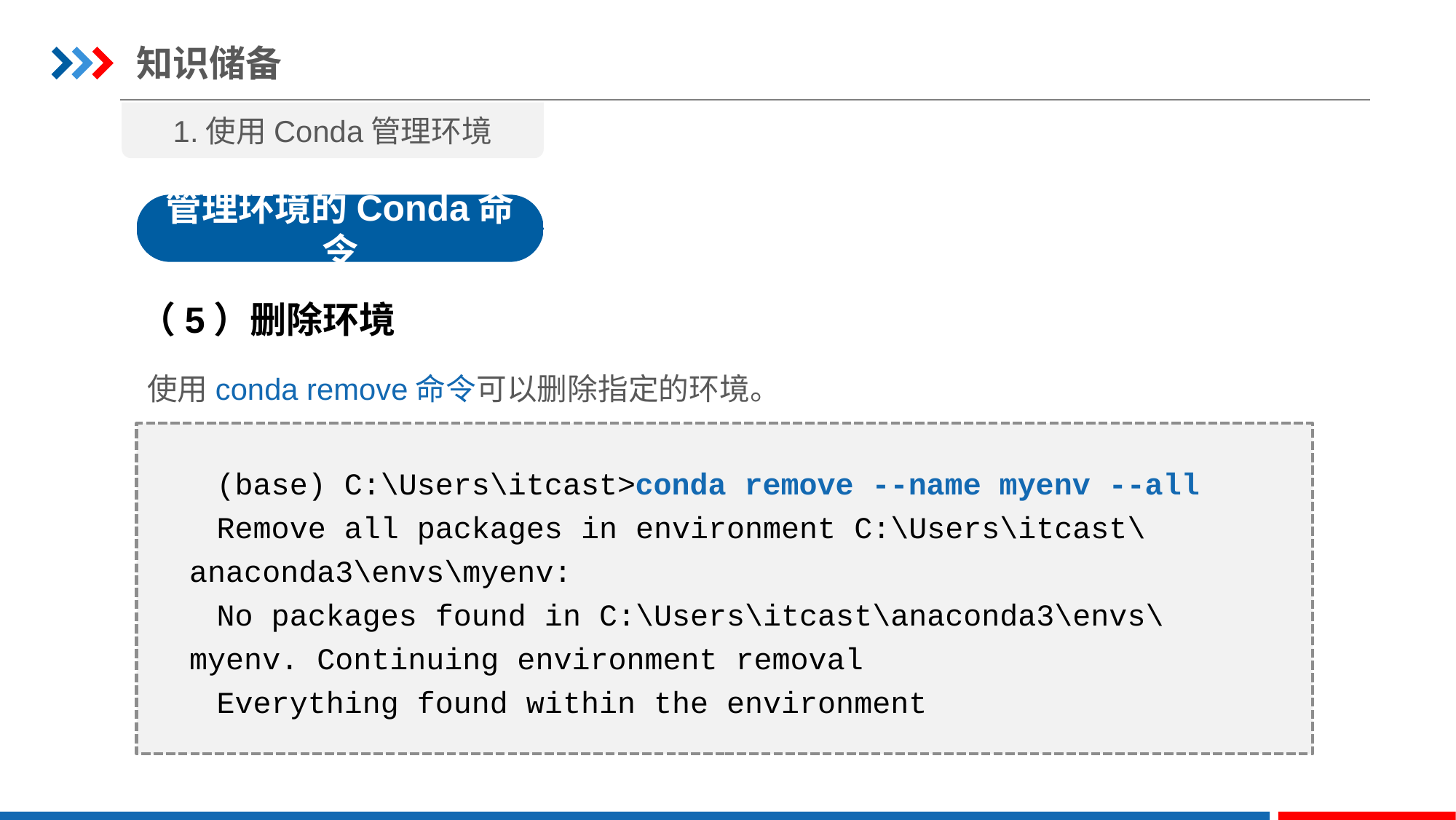

知识储备

1.使用Conda管理环境
管理环境的Conda命令
（5）删除环境
使用conda remove命令可以删除指定的环境。

(base) C:\Users\itcast>conda remove --name myenv --all
Remove all packages in environment C:\Users\itcast\anaconda3\envs\myenv:
No packages found in C:\Users\itcast\anaconda3\envs\myenv. Continuing environment removal
Everything found within the environment